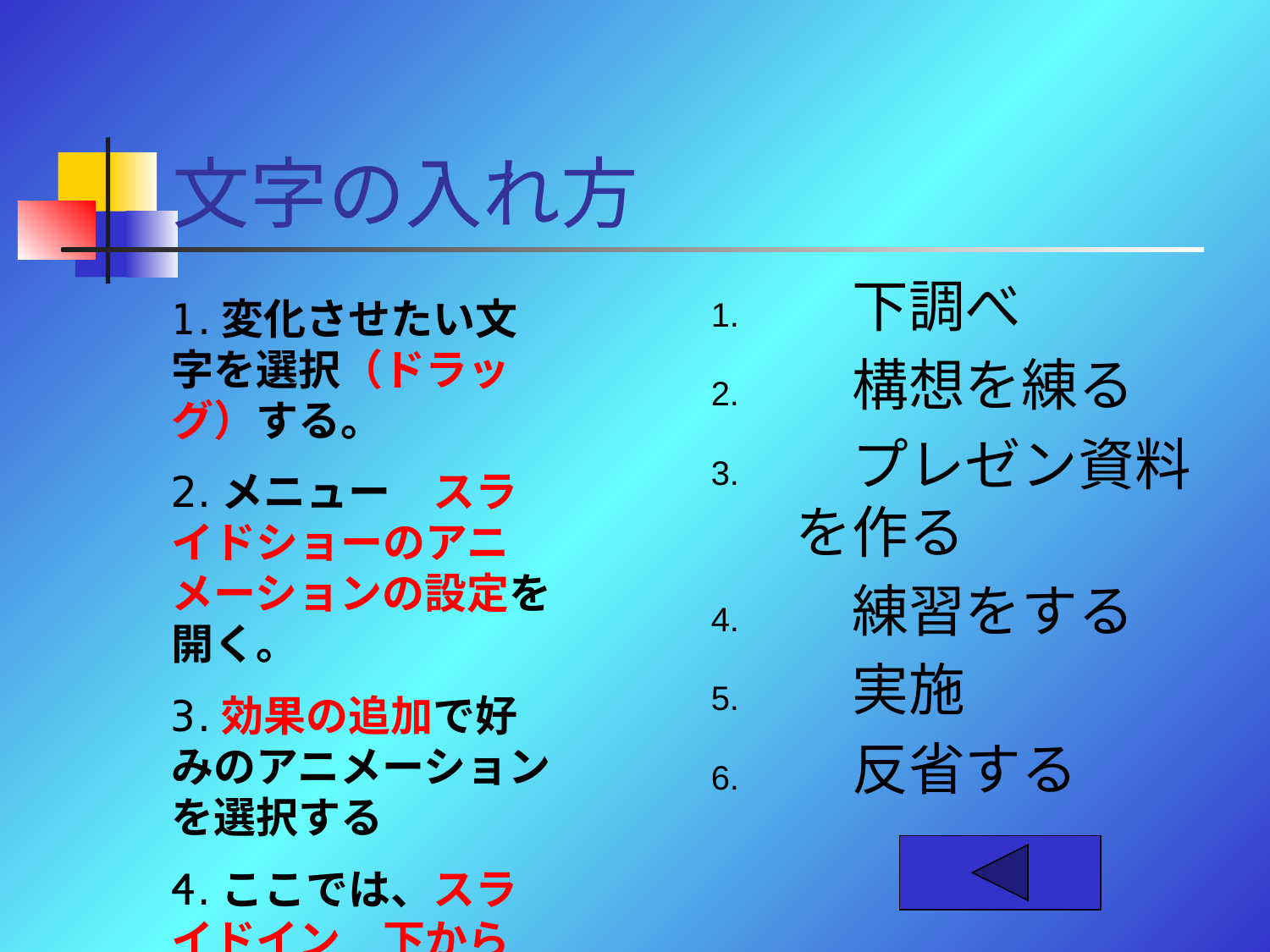

文字の入れ方

　下調べ
　構想を練る
　プレゼン資料を作る
　練習をする
　実施
　反省する

1.変化させたい文字を選択（ドラッグ）する。
2.メニュー　スライドショーのアニメーションの設定を開く。
3.効果の追加で好みのアニメーションを選択する
4.ここでは、スライドイン　下から　単語単位を使う。